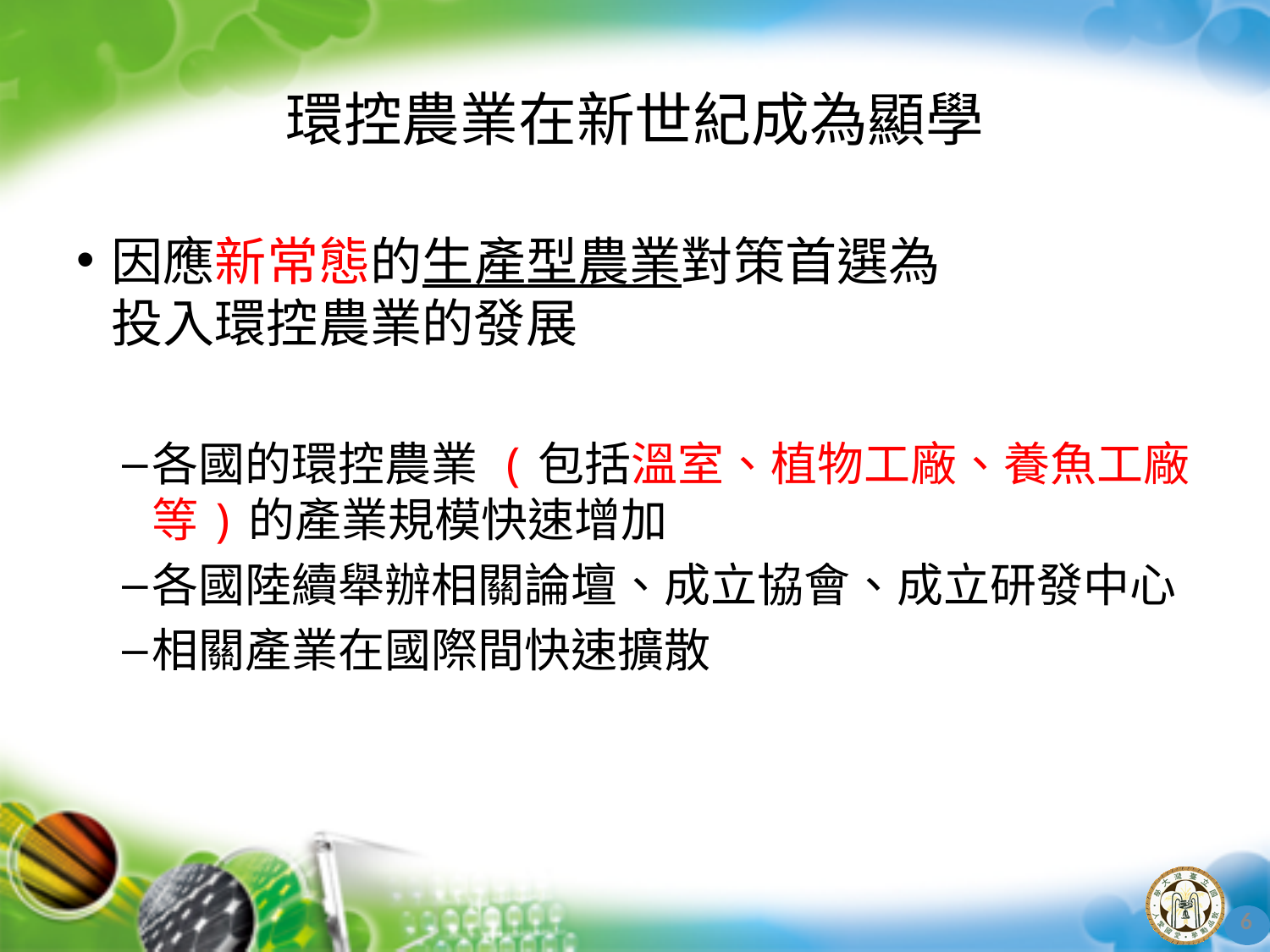

# 環控農業在新世紀成為顯學
因應新常態的生產型農業對策首選為
投入環控農業的發展

各國的環控農業 (包括溫室、植物工廠、養魚工廠等)的產業規模快速增加
各國陸續舉辦相關論壇、成立協會、成立研發中心
相關產業在國際間快速擴散
6